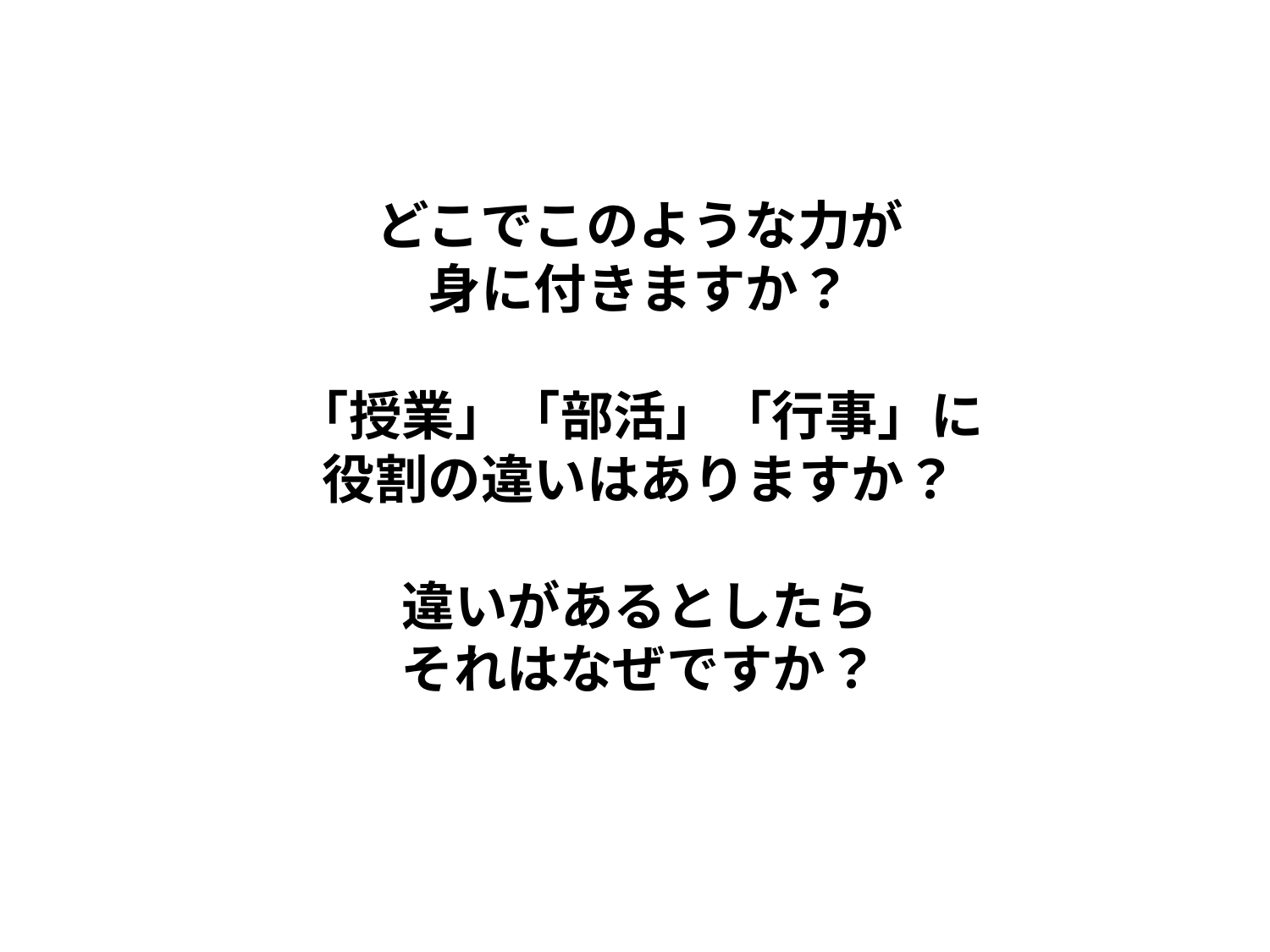

# どこでこのような力が 身に付きますか？ 「授業」「部活」「行事」に 役割の違いはありますか？ 違いがあるとしたら それはなぜですか？